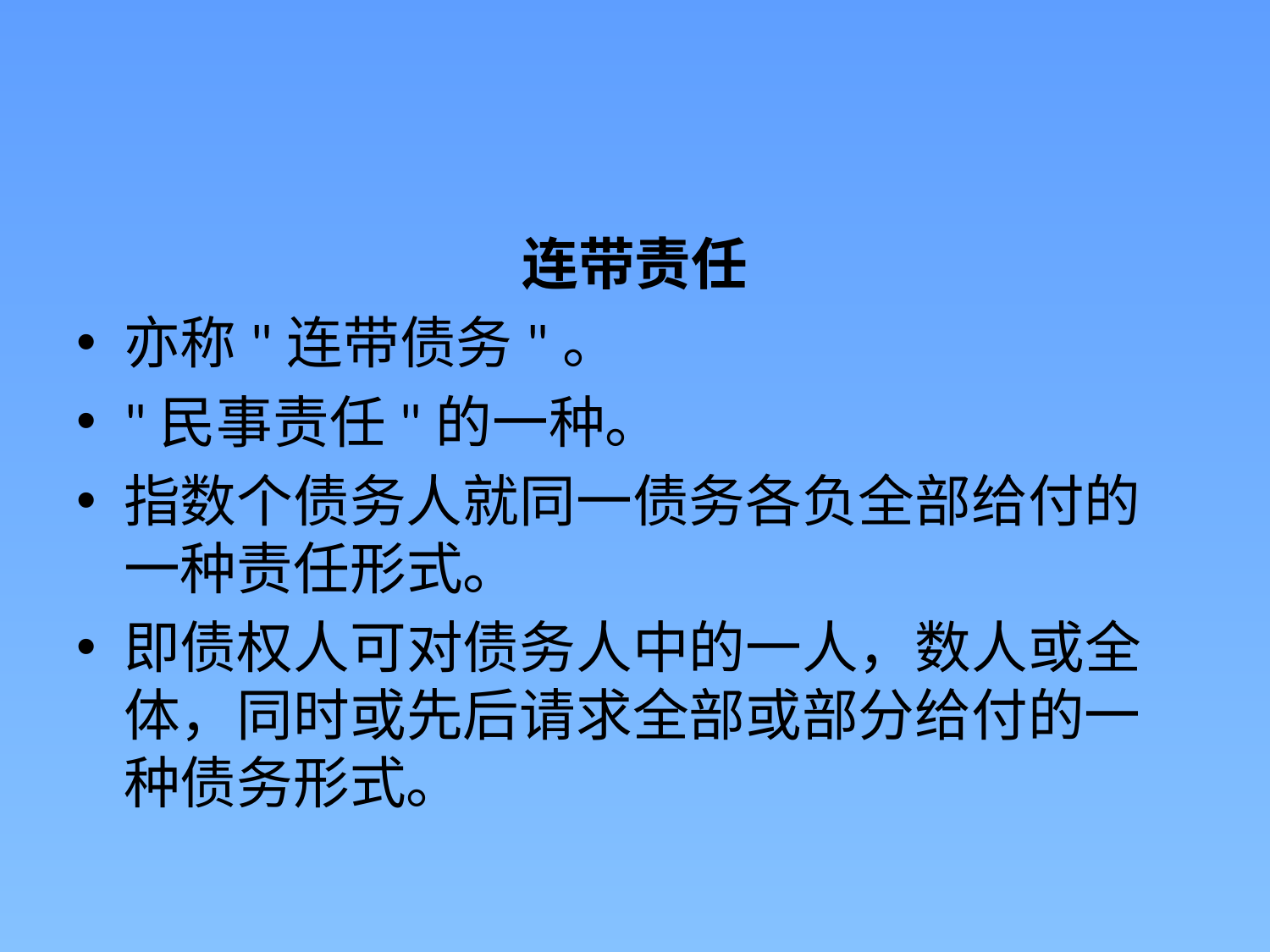

#
连带责任
亦称"连带债务"。
"民事责任"的一种。
指数个债务人就同一债务各负全部给付的一种责任形式。
即债权人可对债务人中的一人，数人或全体，同时或先后请求全部或部分给付的一种债务形式。